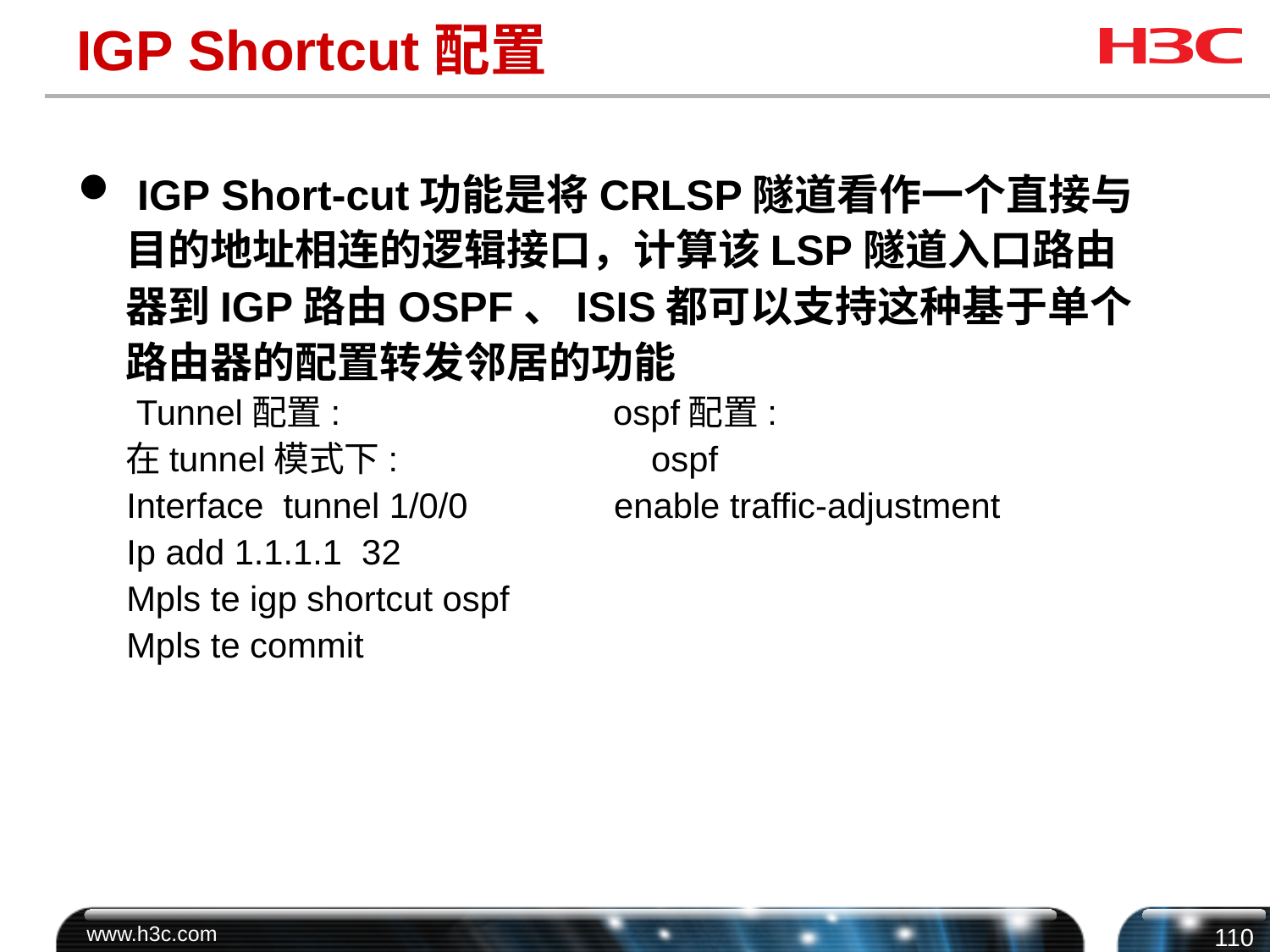

# IGP Shortcut配置
 IGP Short-cut功能是将CRLSP隧道看作一个直接与目的地址相连的逻辑接口，计算该LSP隧道入口路由器到IGP路由OSPF、ISIS都可以支持这种基于单个路由器的配置转发邻居的功能
      Tunnel配置:                            ospf配置:
     在tunnel模式下:                          ospf
     Interface  tunnel 1/0/0               enable traffic-adjustment
     Ip add 1.1.1.1  32
     Mpls te igp shortcut ospf
     Mpls te commit